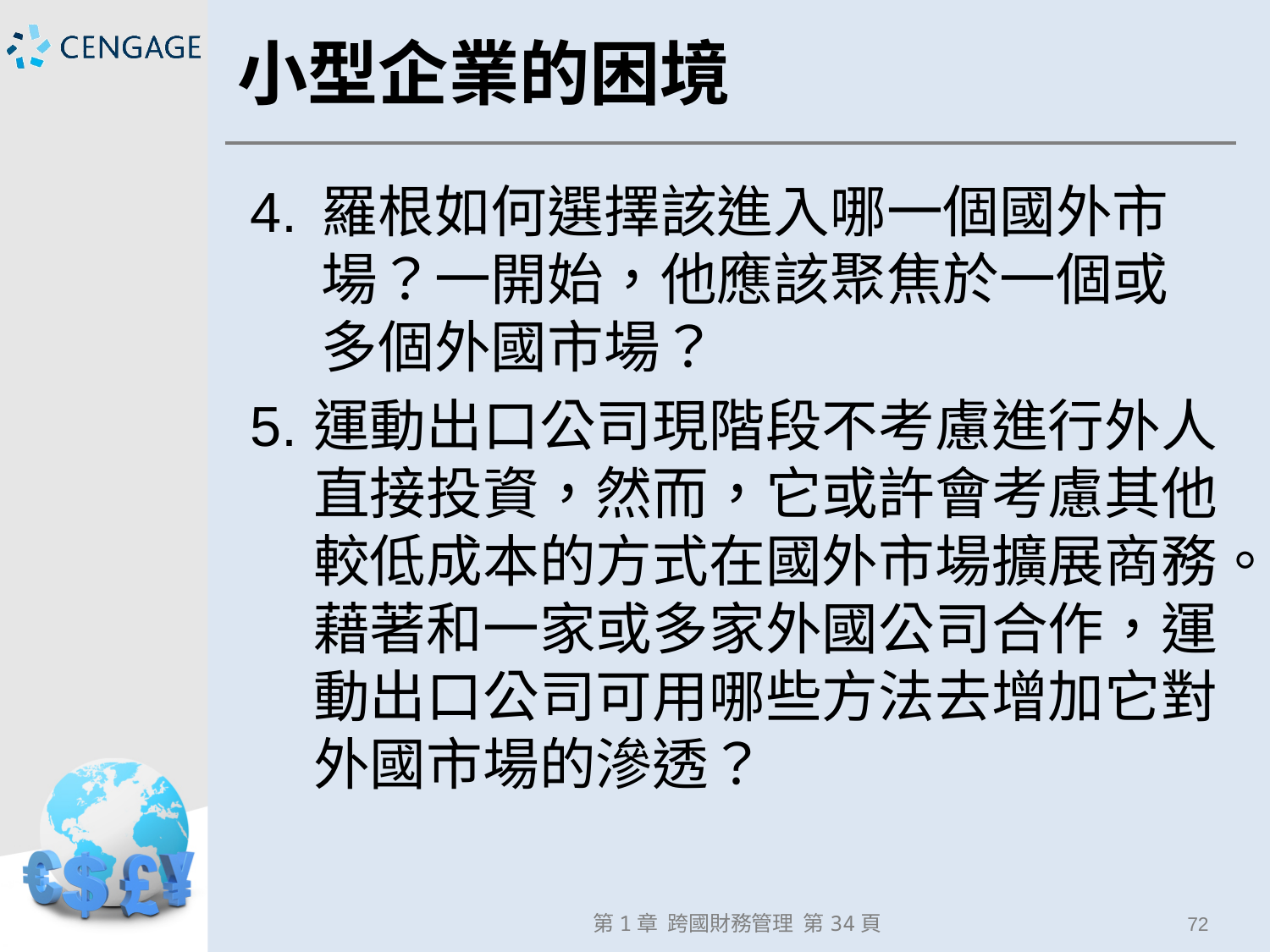

# 小型企業的困境
羅根如何選擇該進入哪一個國外市場？一開始，他應該聚焦於一個或多個外國市場？
運動出口公司現階段不考慮進行外人直接投資，然而，它或許會考慮其他較低成本的方式在國外市場擴展商務。藉著和一家或多家外國公司合作，運動出口公司可用哪些方法去增加它對外國市場的滲透？
第1章  跨國財務管理  第34頁
72